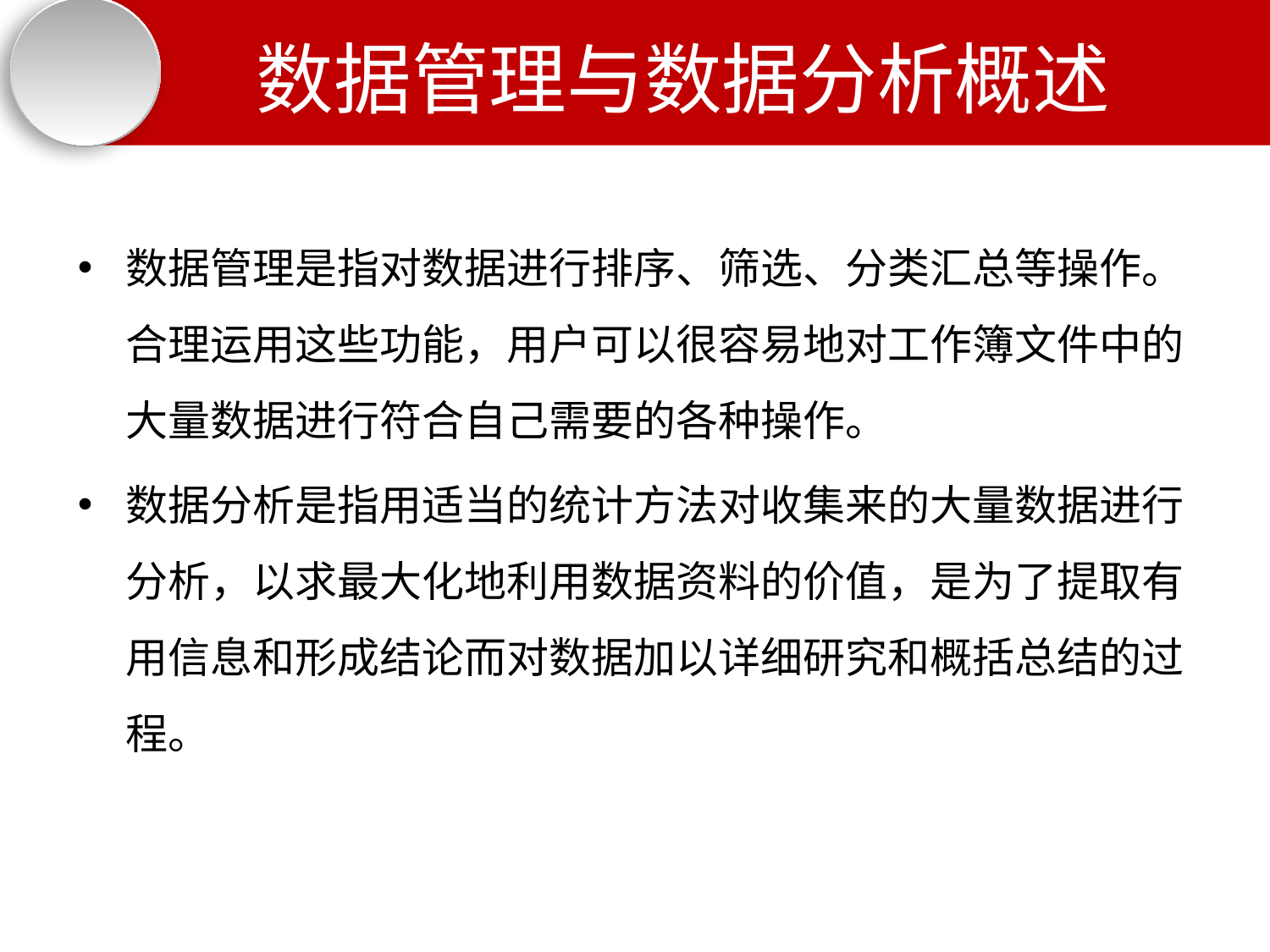

# 数据管理与数据分析概述
数据管理是指对数据进行排序、筛选、分类汇总等操作。合理运用这些功能，用户可以很容易地对工作簿文件中的大量数据进行符合自己需要的各种操作。
数据分析是指用适当的统计方法对收集来的大量数据进行分析，以求最大化地利用数据资料的价值，是为了提取有用信息和形成结论而对数据加以详细研究和概括总结的过程。

29